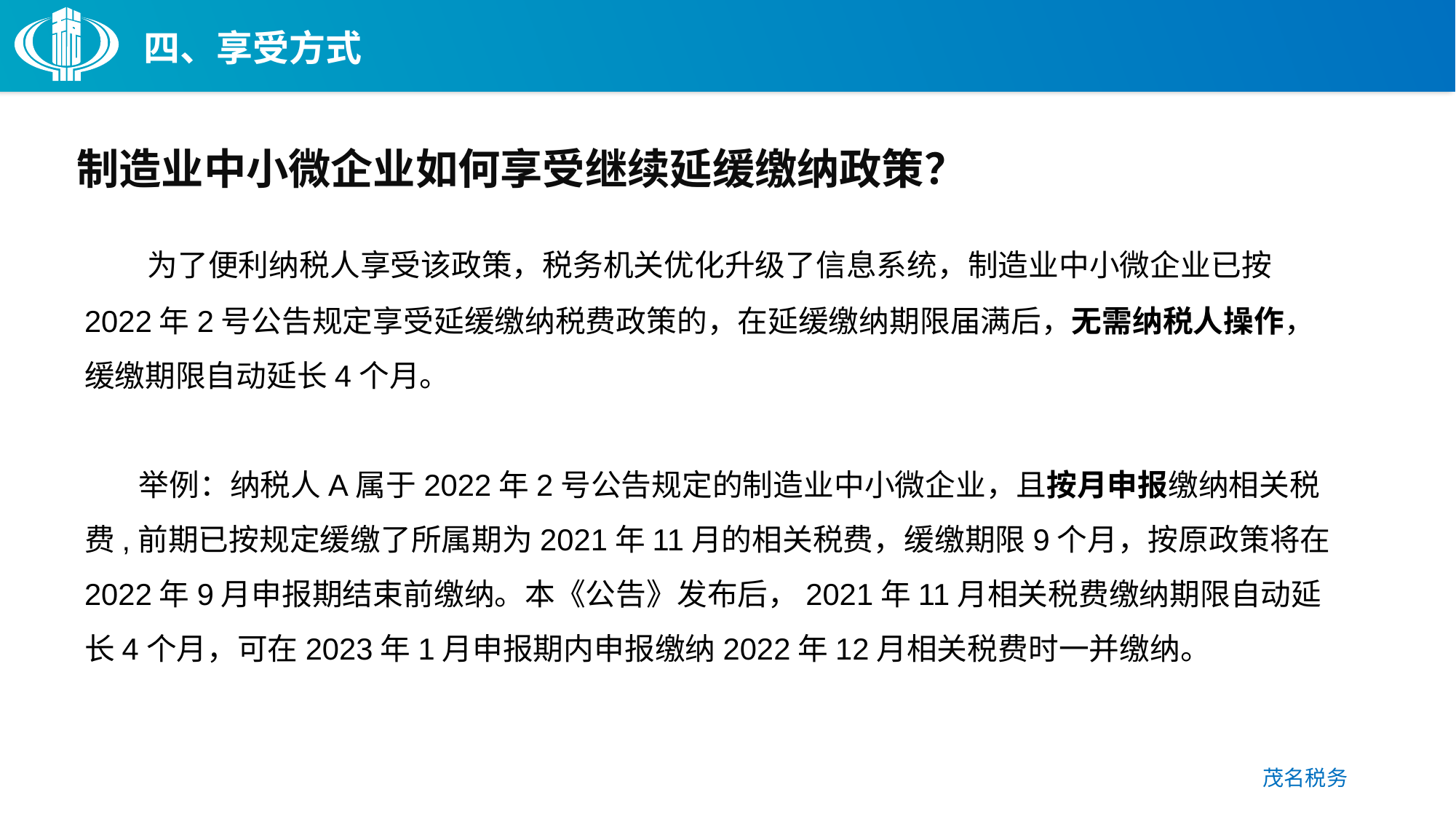

四、享受方式
制造业中小微企业如何享受继续延缓缴纳政策？
       为了便利纳税人享受该政策，税务机关优化升级了信息系统，制造业中小微企业已按2022年2号公告规定享受延缓缴纳税费政策的，在延缓缴纳期限届满后，无需纳税人操作，缓缴期限自动延长4个月。

       举例：纳税人A属于2022年2号公告规定的制造业中小微企业，且按月申报缴纳相关税费,前期已按规定缓缴了所属期为2021年11月的相关税费，缓缴期限9个月，按原政策将在2022年9月申报期结束前缴纳。本《公告》发布后，2021年11月相关税费缴纳期限自动延长4个月，可在2023年1月申报期内申报缴纳2022年12月相关税费时一并缴纳。